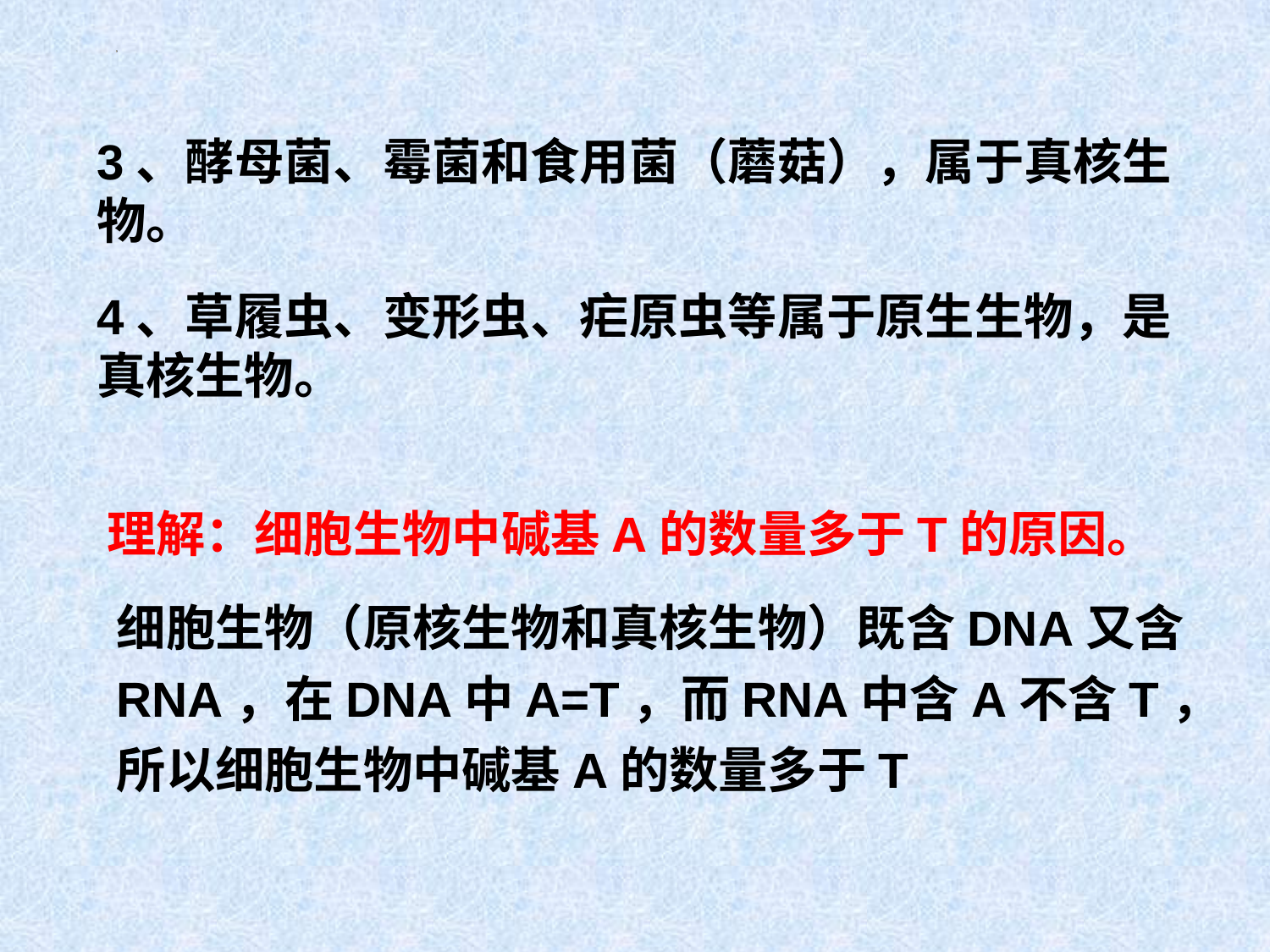

3、酵母菌、霉菌和食用菌（蘑菇），属于真核生物。
4、草履虫、变形虫、疟原虫等属于原生生物，是真核生物。
理解：细胞生物中碱基A的数量多于T的原因。
细胞生物（原核生物和真核生物）既含DNA又含RNA，在DNA中A=T，而RNA中含A不含T，所以细胞生物中碱基A的数量多于T